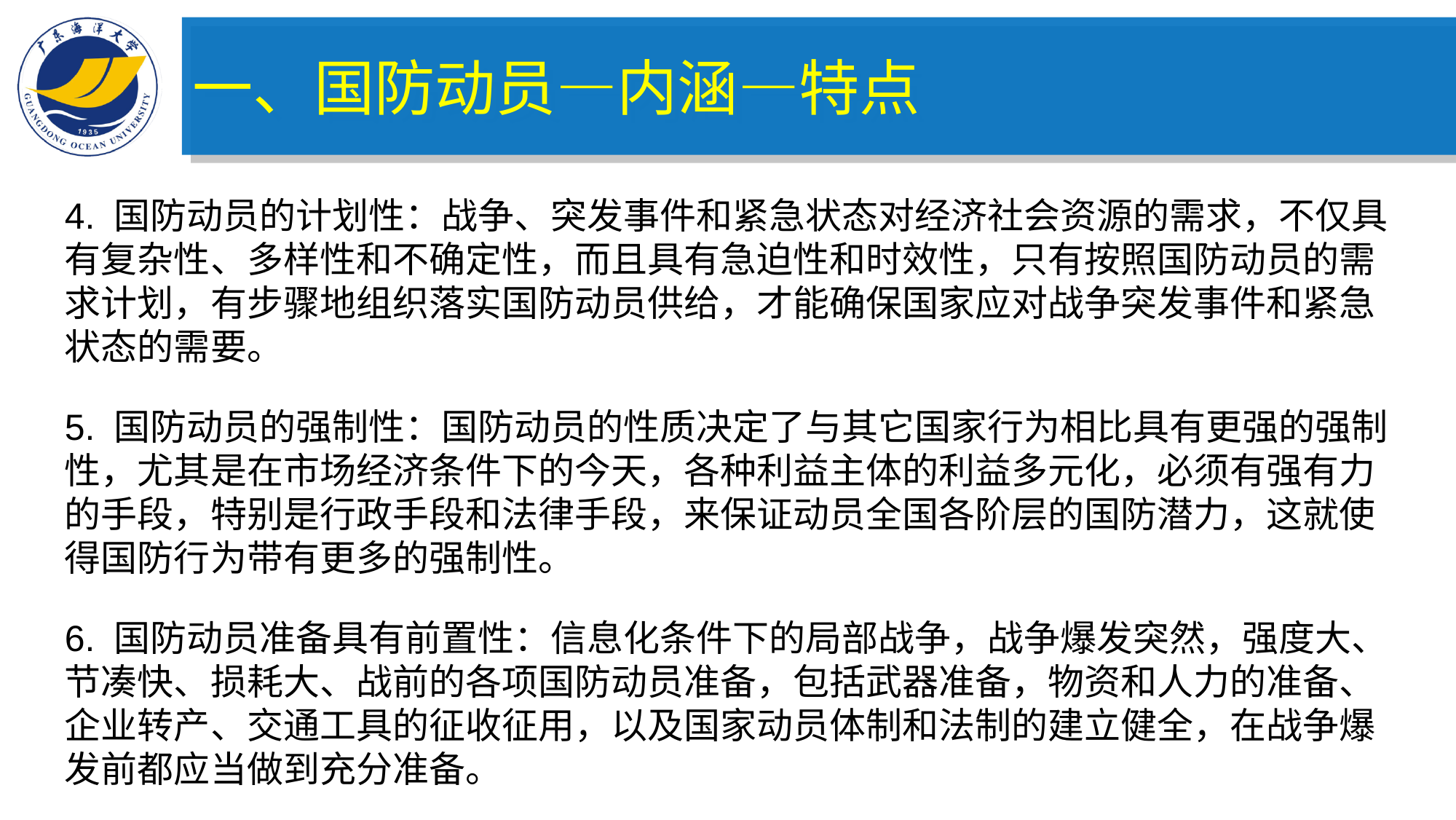

一、国防动员—内涵—特点

4. 国防动员的计划性：战争、突发事件和紧急状态对经济社会资源的需求，不仅具有复杂性、多样性和不确定性，而且具有急迫性和时效性，只有按照国防动员的需求计划，有步骤地组织落实国防动员供给，才能确保国家应对战争突发事件和紧急状态的需要。
5. 国防动员的强制性：国防动员的性质决定了与其它国家行为相比具有更强的强制性，尤其是在市场经济条件下的今天，各种利益主体的利益多元化，必须有强有力的手段，特别是行政手段和法律手段，来保证动员全国各阶层的国防潜力，这就使得国防行为带有更多的强制性。
6. 国防动员准备具有前置性：信息化条件下的局部战争，战争爆发突然，强度大、节凑快、损耗大、战前的各项国防动员准备，包括武器准备，物资和人力的准备、企业转产、交通工具的征收征用，以及国家动员体制和法制的建立健全，在战争爆发前都应当做到充分准备。